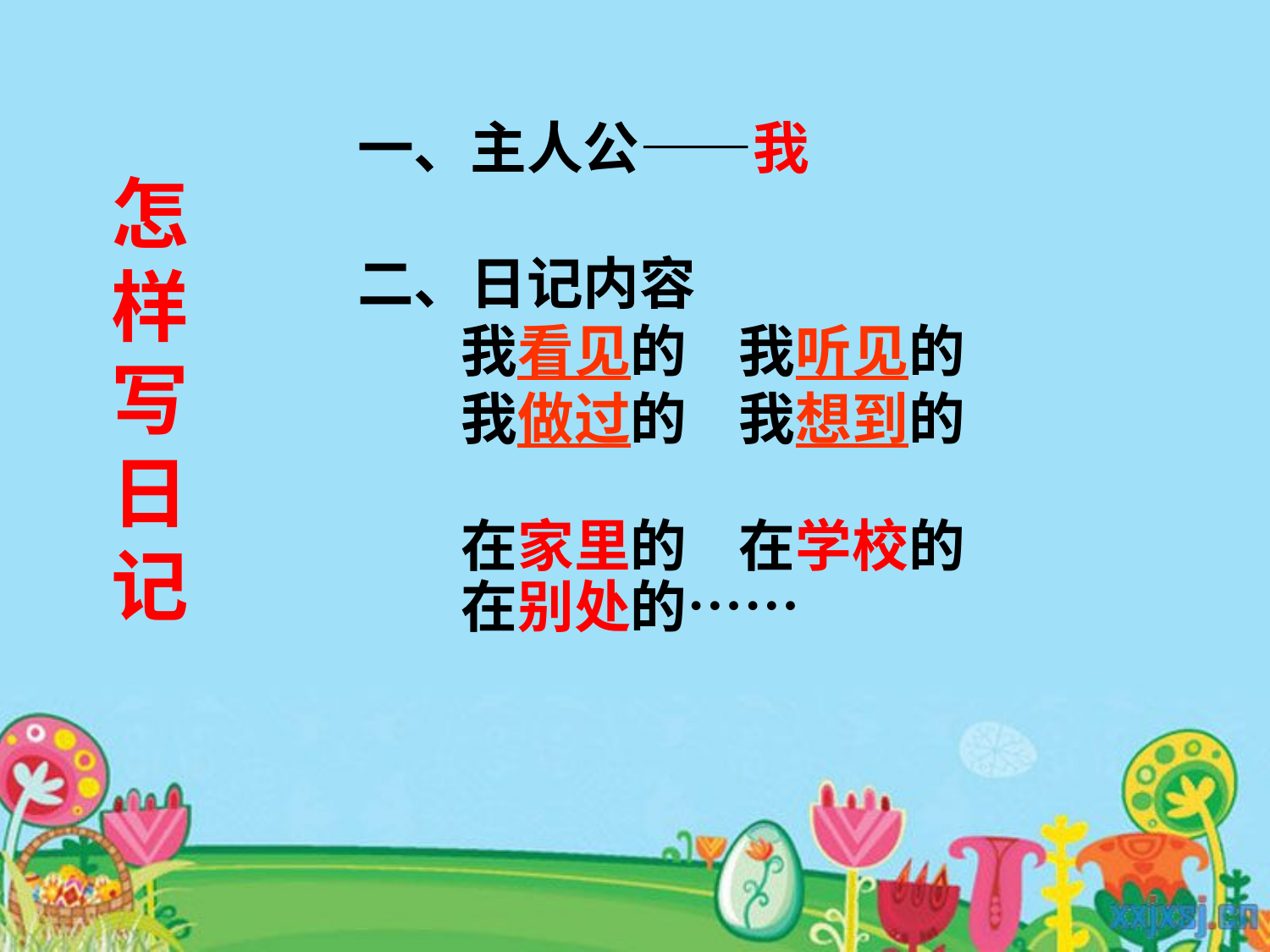

一、主人公——我

二、日记内容
       我看见的    我听见的
       我做过的    我想到的

       在家里的    在学校的
       在别处的……
怎样写日记